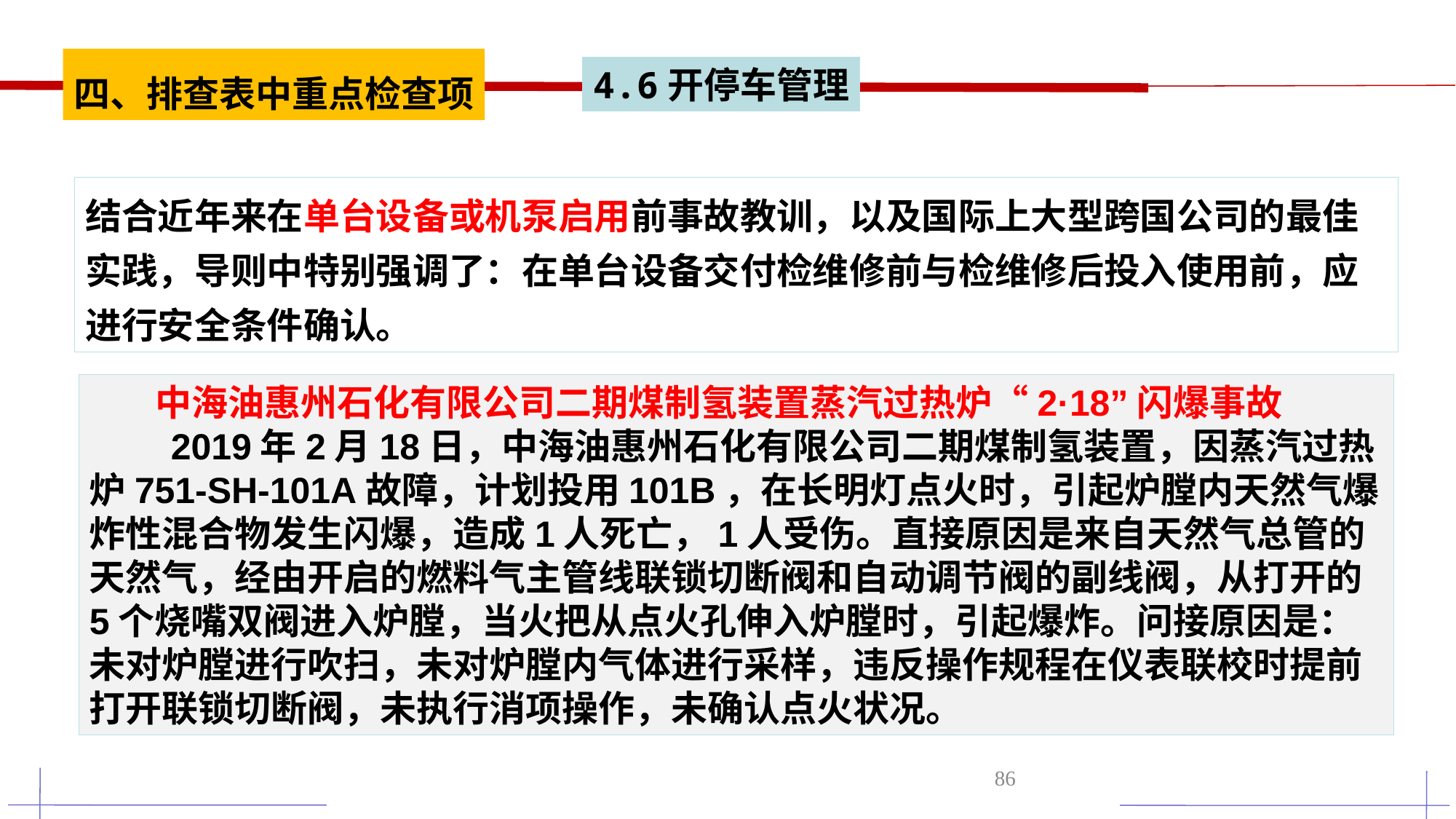

四、排查表中重点检查项
4.6开停车管理
结合近年来在单台设备或机泵启用前事故教训，以及国际上大型跨国公司的最佳实践，导则中特别强调了：在单台设备交付检维修前与检维修后投入使用前，应进行安全条件确认。
       中海油惠州石化有限公司二期煤制氢装置蒸汽过热炉“2·18”闪爆事故
        2019年2月18日，中海油惠州石化有限公司二期煤制氢装置，因蒸汽过热炉751-SH-101A故障，计划投用101B，在长明灯点火时，引起炉膛内天然气爆炸性混合物发生闪爆，造成1人死亡，1人受伤。直接原因是来自天然气总管的天然气，经由开启的燃料气主管线联锁切断阀和自动调节阀的副线阀，从打开的5个烧嘴双阀进入炉膛，当火把从点火孔伸入炉膛时，引起爆炸。问接原因是：未对炉膛进行吹扫，未对炉膛内气体进行采样，违反操作规程在仪表联校时提前打开联锁切断阀，未执行消项操作，未确认点火状况。
86